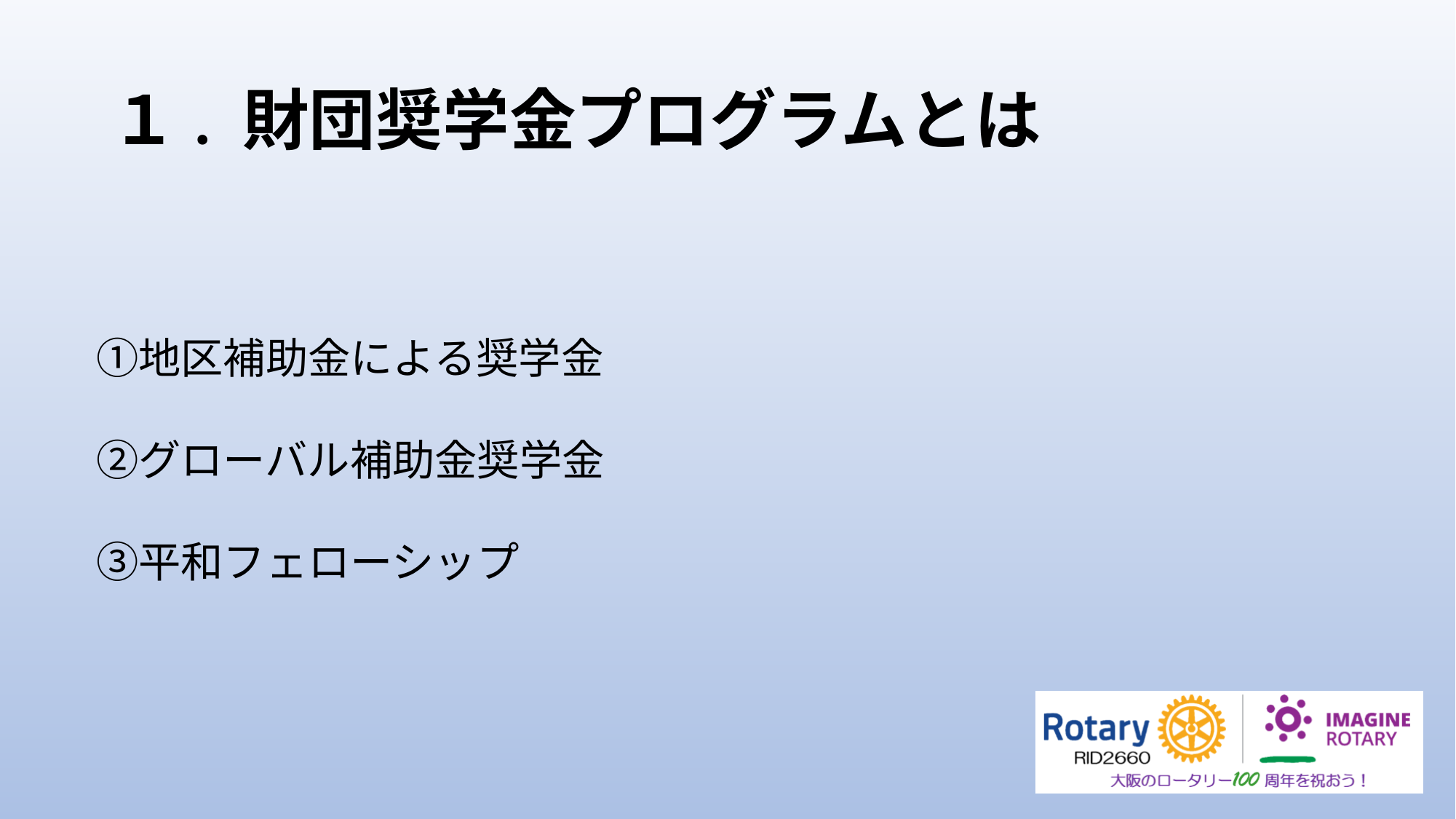

# １. 財団奨学金プログラムとは
地区補助金による奨学金
グローバル補助金奨学金
平和フェローシップ